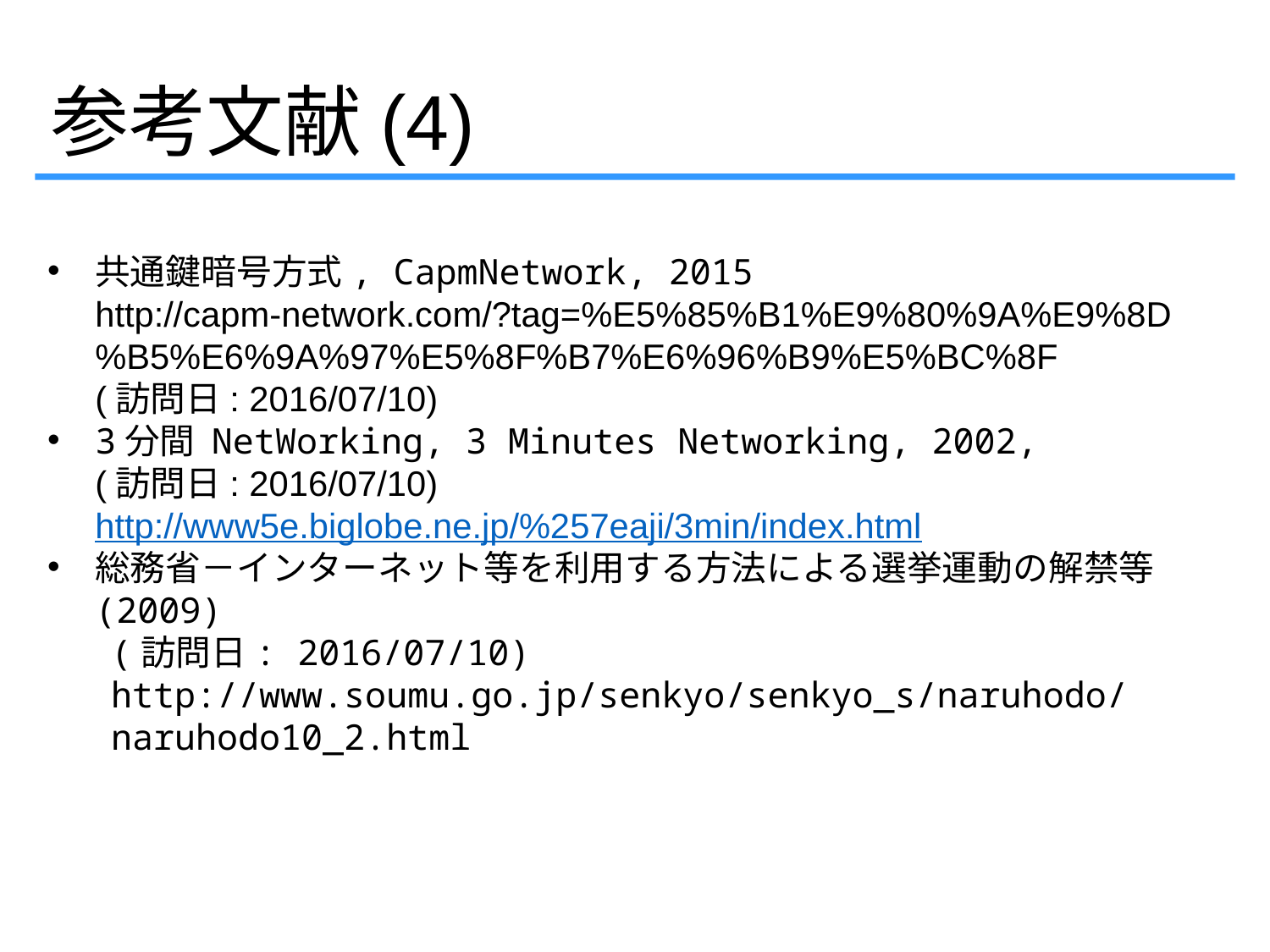

参考文献(4)

共通鍵暗号方式, CapmNetwork, 2015
http://capm-network.com/?tag=%E5%85%B1%E9%80%9A%E9%8D%B5%E6%9A%97%E5%8F%B7%E6%96%B9%E5%BC%8F
(訪問日: 2016/07/10)
3分間 NetWorking, 3 Minutes Networking, 2002,
(訪問日: 2016/07/10)
http://www5e.biglobe.ne.jp/%257eaji/3min/index.html
総務省－インターネット等を利用する方法による選挙運動の解禁等 (2009)
(訪問日: 2016/07/10)
http://www.soumu.go.jp/senkyo/senkyo_s/naruhodo/naruhodo10_2.html